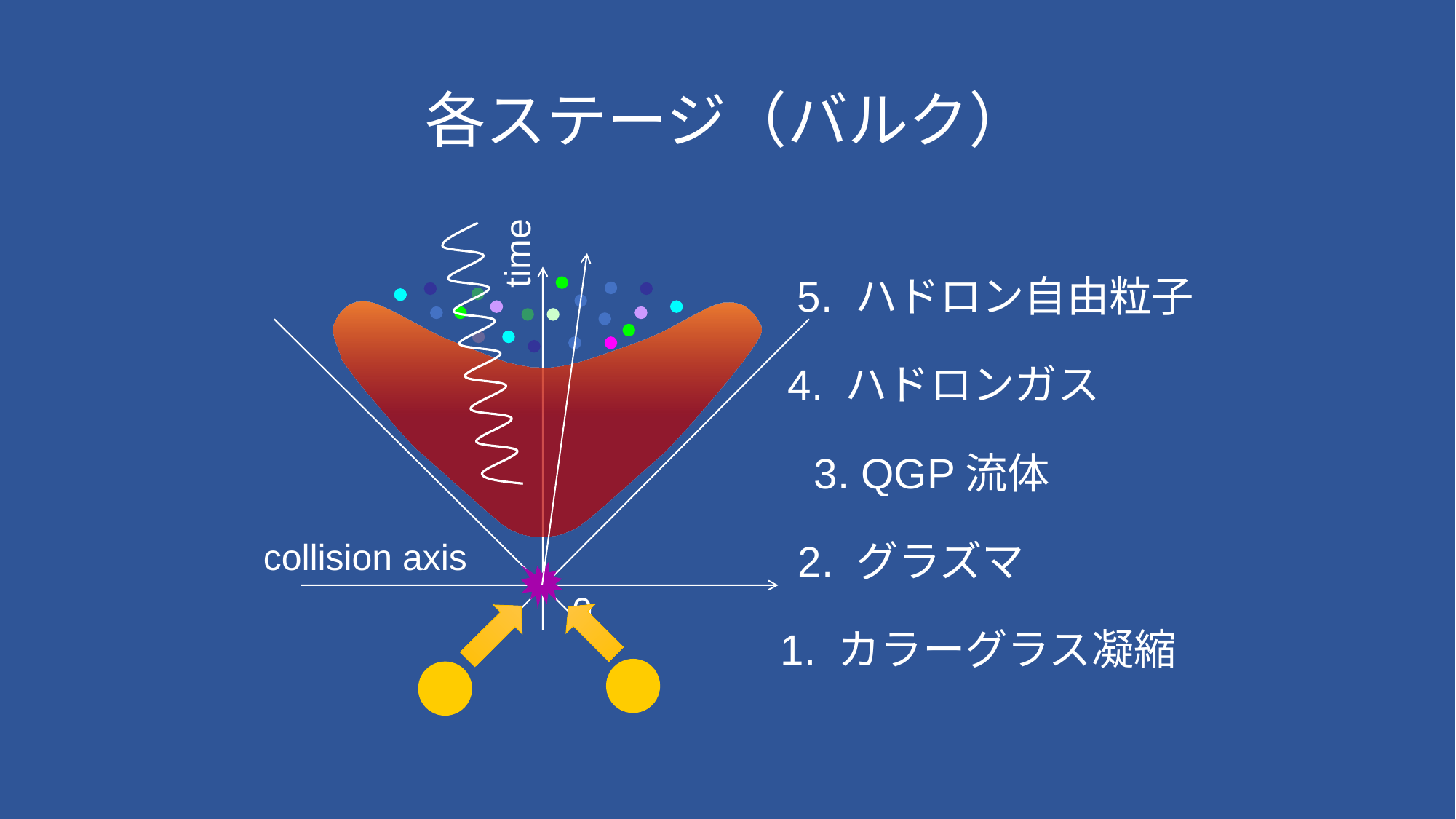

# 各ステージ（バルク）
time

collision axis

0

5. ハドロン自由粒子
4. ハドロンガス
3. QGP流体
2. グラズマ
1. カラーグラス凝縮